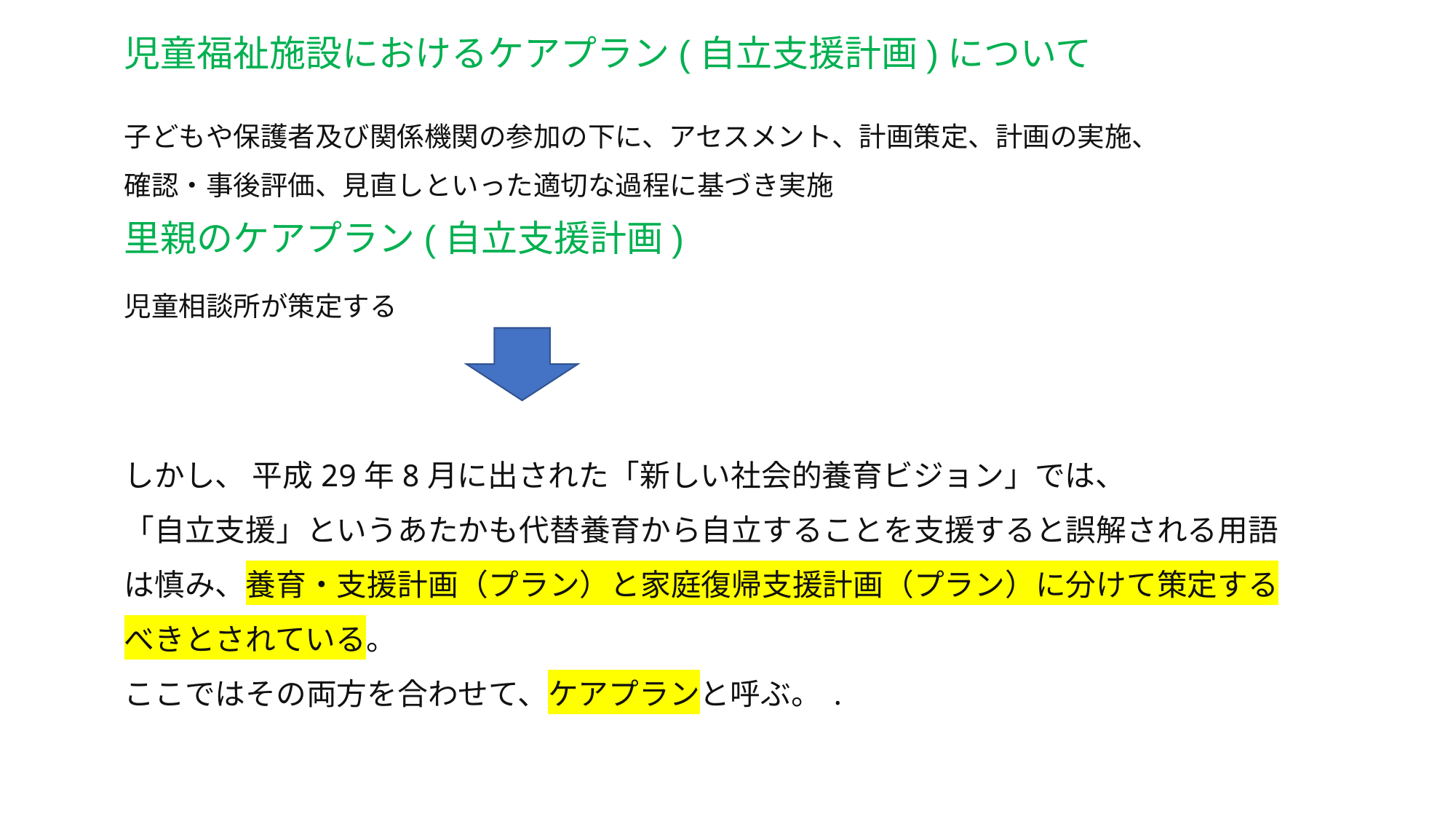

児童福祉施設におけるケアプラン(自立支援計画)について
子どもや保護者及び関係機関の参加の下に、アセスメント、計画策定、計画の実施、確認・事後評価、見直しといった適切な過程に基づき実施
里親のケアプラン(自立支援計画)
児童相談所が策定する

しかし、 平成29年8月に出された「新しい社会的養育ビジョン」では、
「自立支援」というあたかも代替養育から自立することを支援すると誤解される用語は慎み、養育・支援計画（プラン）と家庭復帰支援計画（プラン）に分けて策定するべきとされている。
ここではその両方を合わせて、ケアプランと呼ぶ。.